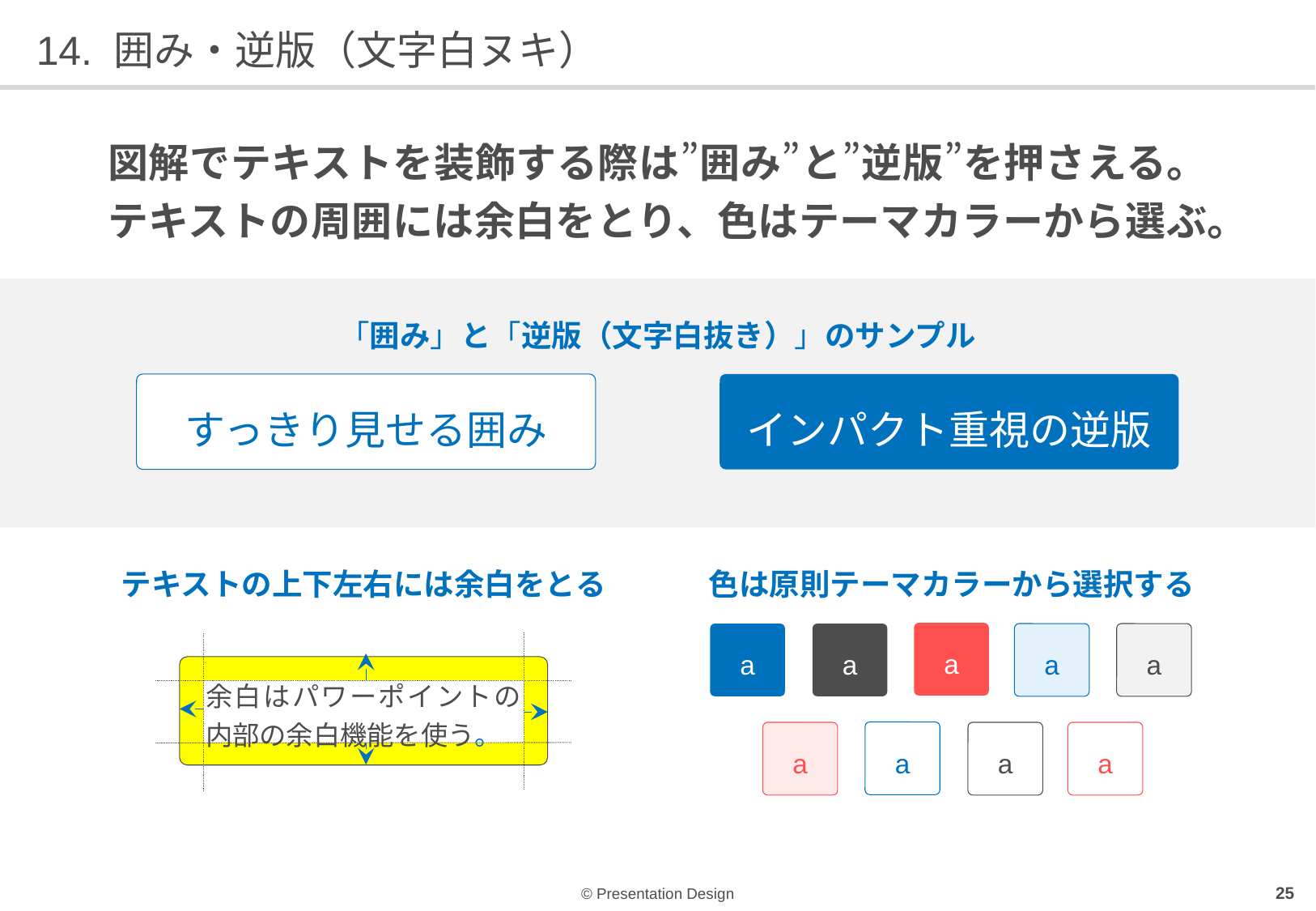

# 14. 囲み・逆版（文字白ヌキ）
図解でテキストを装飾する際は”囲み”と”逆版”を押さえる。テキストの周囲には余白をとり、色はテーマカラーから選ぶ。
「囲み」と「逆版（文字白抜き）」のサンプル
すっきり見せる囲み
インパクト重視の逆版
色は原則テーマカラーから選択する
テキストの上下左右には余白をとる
a
a
a
a
a

余白はパワーポイントの内部の余白機能を使う。

a
a
a
a

25